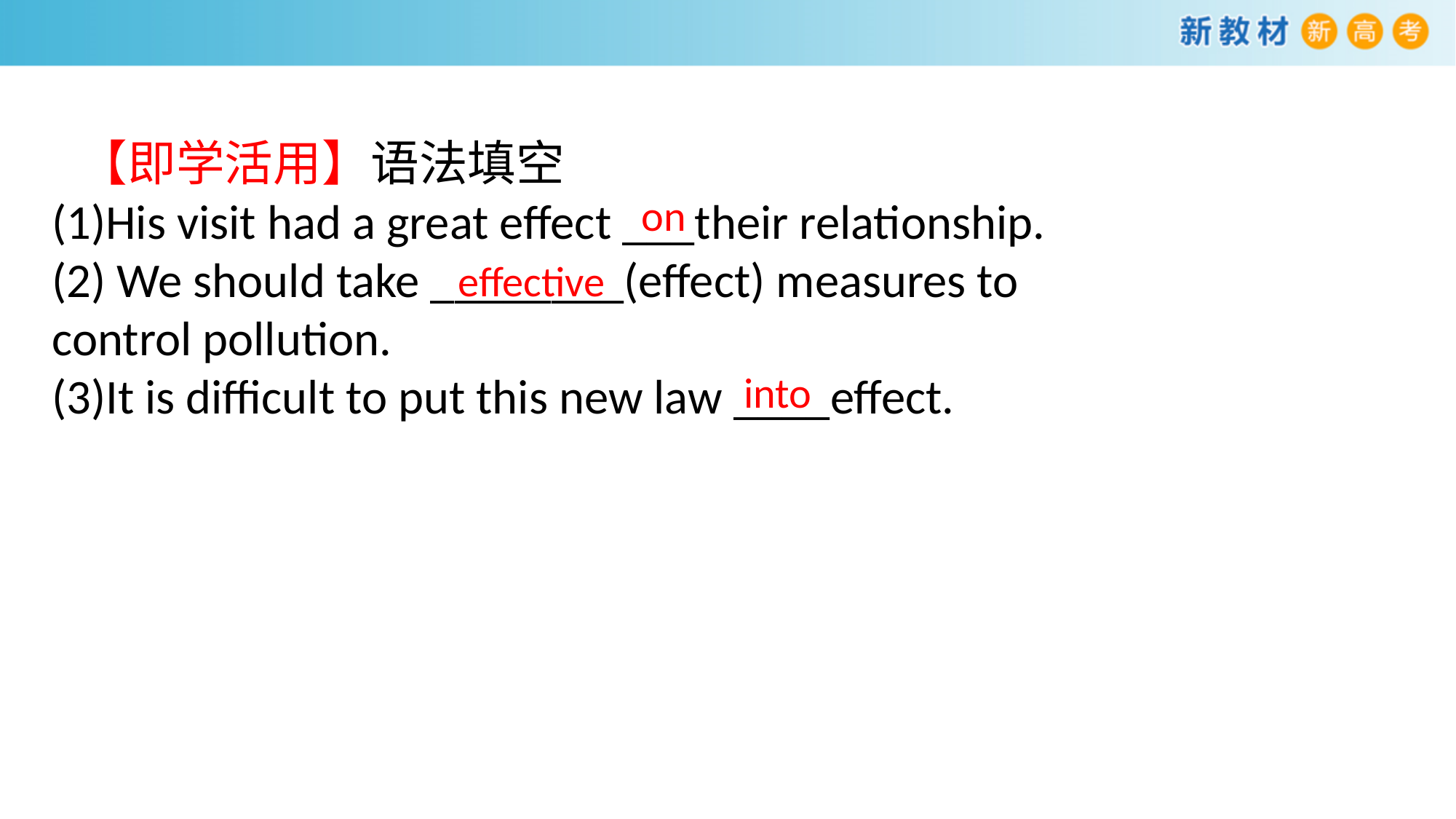

【即学活用】语法填空
(1)His visit had a great effect ___their relationship.
(2) We should take ________(effect) measures to
control pollution.
(3)It is difficult to put this new law ____effect.
on
effective
into